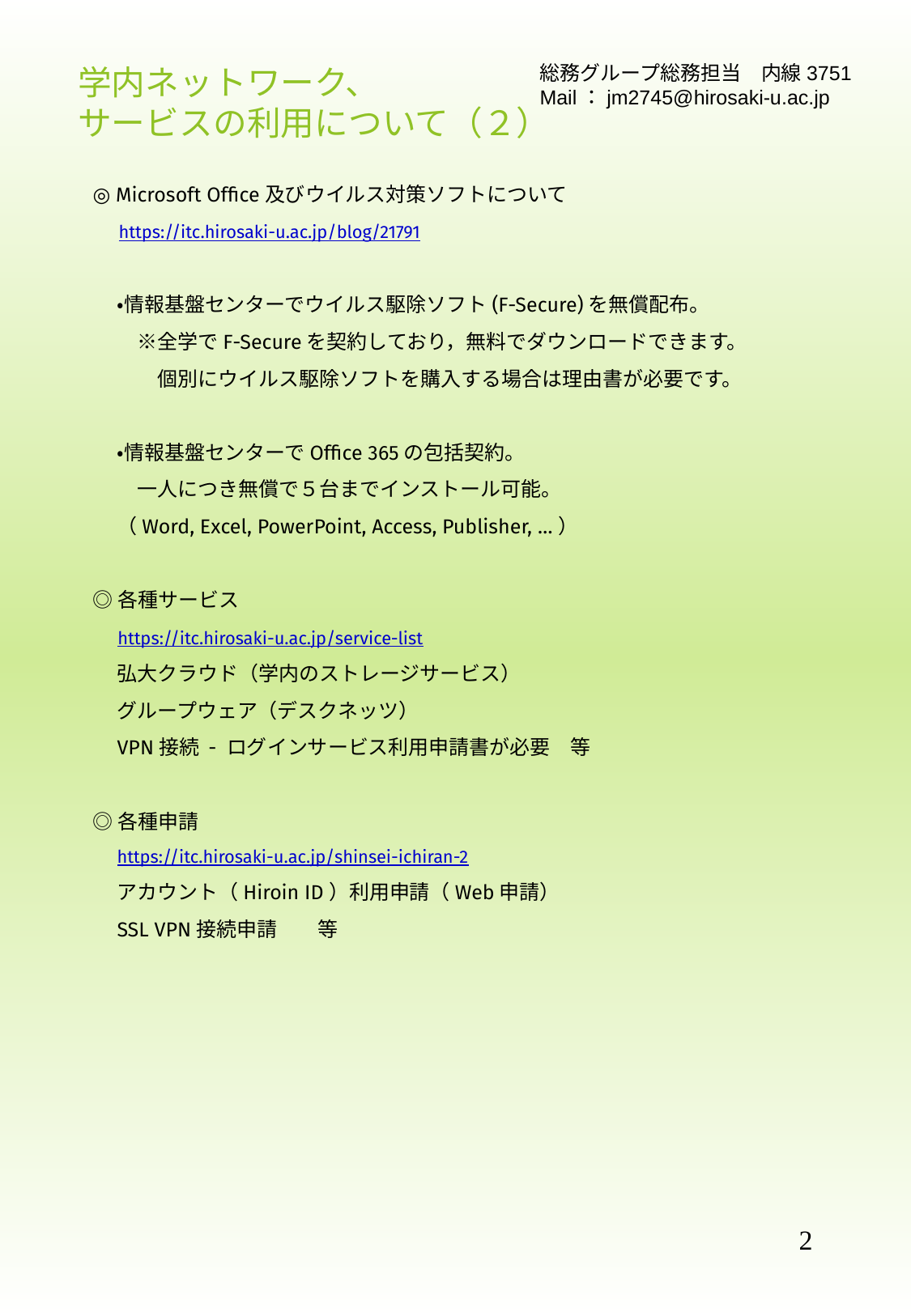

# 学内ネットワーク、 サービスの利用について（２）
総務グループ総務担当　内線3751
Mail：jm2745@hirosaki-u.ac.jp

◎ Microsoft Office及びウイルス対策ソフトについて
　 https://itc.hirosaki-u.ac.jp/blog/21791

・情報基盤センターでウイルス駆除ソフト(F-Secure)を無償配布。
　※全学でF-Secureを契約しており，無料でダウンロードできます。
　　個別にウイルス駆除ソフトを購入する場合は理由書が必要です。

・情報基盤センターでOffice 365の包括契約。
　一人につき無償で５台までインストール可能。
（Word, Excel, PowerPoint, Access, Publisher, …）

◎各種サービス
　https://itc.hirosaki-u.ac.jp/service-list
弘大クラウド（学内のストレージサービス）
グループウェア（デスクネッツ）
VPN接続 - ログインサービス利用申請書が必要　等

◎各種申請
https://itc.hirosaki-u.ac.jp/shinsei-ichiran-2
アカウント（Hiroin ID）利用申請（Web申請）
SSL VPN接続申請　　等

2